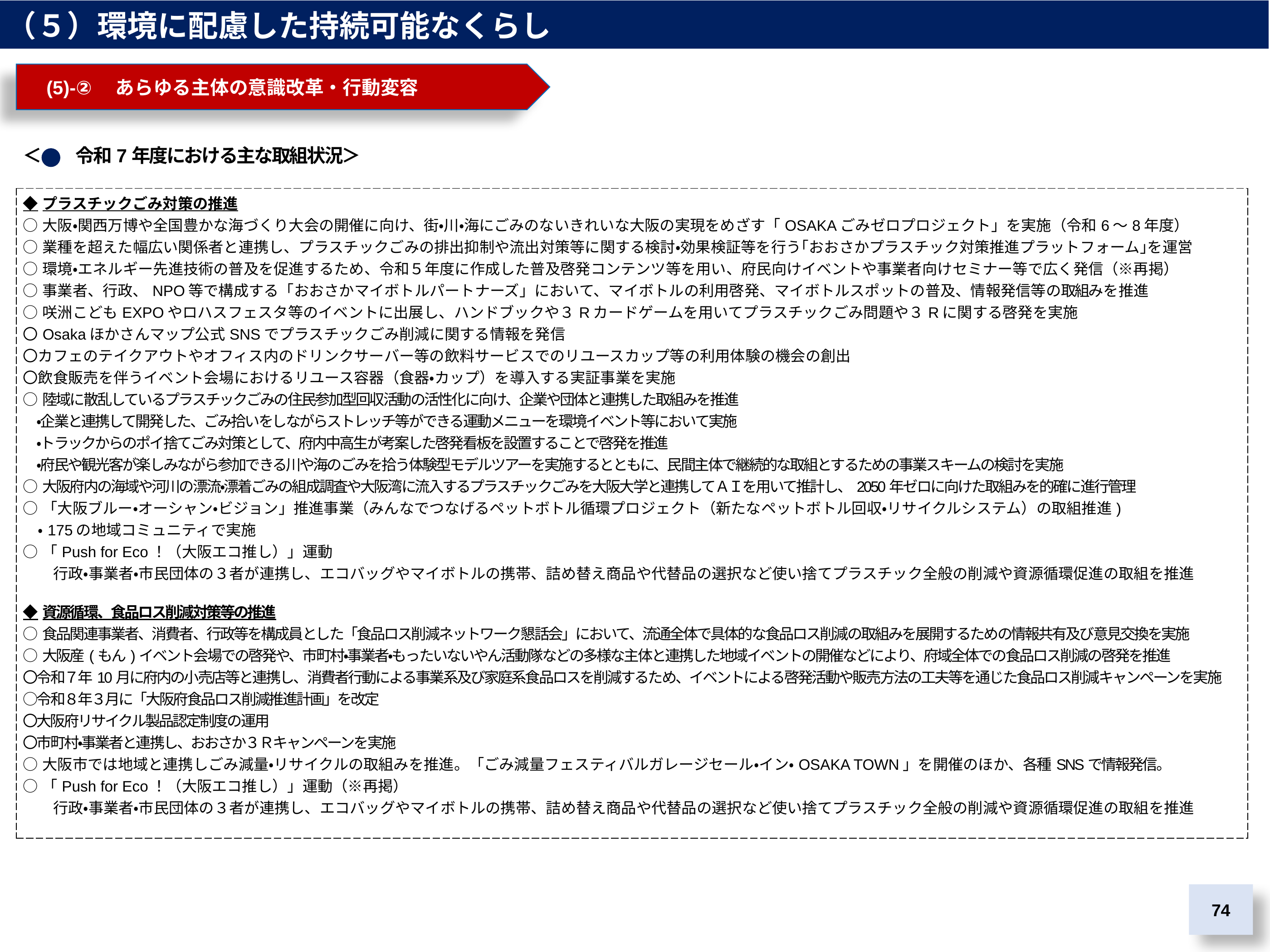

（５）環境に配慮した持続可能なくらし
　(5)-②　あらゆる主体の意識改革・行動変容
＜　　令和7年度における主な取組状況＞

| ◆プラスチックごみ対策の推進 ○大阪・関西万博や全国豊かな海づくり大会の開催に向け、街・川・海にごみのないきれいな大阪の実現をめざす「OSAKAごみゼロプロジェクト」を実施（令和6～8年度） ○業種を超えた幅広い関係者と連携し、プラスチックごみの排出抑制や流出対策等に関する検討・効果検証等を行う｢おおさかプラスチック対策推進プラットフォーム｣を運営 ○環境・エネルギー先進技術の普及を促進するため、令和５年度に作成した普及啓発コンテンツ等を用い、府民向けイベントや事業者向けセミナー等で広く発信（※再掲） ○事業者、行政、NPO等で構成する「おおさかマイボトルパートナーズ」において、マイボトルの利用啓発、マイボトルスポットの普及、情報発信等の取組みを推進 ○咲洲こどもEXPOやロハスフェスタ等のイベントに出展し、ハンドブックや３Rカードゲームを用いてプラスチックごみ問題や３Rに関する啓発を実施 〇Osakaほかさんマップ公式SNSでプラスチックごみ削減に関する情報を発信 〇カフェのテイクアウトやオフィス内のドリンクサーバー等の飲料サービスでのリユースカップ等の利用体験の機会の創出 〇飲食販売を伴うイベント会場におけるリユース容器（食器・カップ）を導入する実証事業を実施 ○陸域に散乱しているプラスチックごみの住民参加型回収活動の活性化に向け、企業や団体と連携した取組みを推進 　・企業と連携して開発した、ごみ拾いをしながらストレッチ等ができる運動メニューを環境イベント等において実施 　・トラックからのポイ捨てごみ対策として、府内中高生が考案した啓発看板を設置することで啓発を推進 　・府民や観光客が楽しみながら参加できる川や海のごみを拾う体験型モデルツアーを実施するとともに、民間主体で継続的な取組とするための事業スキームの検討を実施 ○大阪府内の海域や河川の漂流・漂着ごみの組成調査や大阪湾に流入するプラスチックごみを大阪大学と連携してＡＩを用いて推計し、2050年ゼロに向けた取組みを的確に進行管理 ○「大阪ブルー・オーシャン・ビジョン」推進事業（みんなでつなげるペットボトル循環プロジェクト（新たなペットボトル回収・リサイクルシステム）の取組推進) 　・175の地域コミュニティで実施 ○「Push for Eco！（大阪エコ推し）」運動 　　行政・事業者・市民団体の３者が連携し、エコバッグやマイボトルの携帯、詰め替え商品や代替品の選択など使い捨てプラスチック全般の削減や資源循環促進の取組を推進 ◆資源循環、食品ロス削減対策等の推進 ○食品関連事業者、消費者、行政等を構成員とした「食品ロス削減ネットワーク懇話会」において、流通全体で具体的な食品ロス削減の取組みを展開するための情報共有及び意見交換を実施 ○大阪産(もん)イベント会場での啓発や、市町村・事業者・もったいないやん活動隊などの多様な主体と連携した地域イベントの開催などにより、府域全体での食品ロス削減の啓発を推進 〇令和７年10月に府内の小売店等と連携し、消費者行動による事業系及び家庭系食品ロスを削減するため、イベントによる啓発活動や販売方法の工夫等を通じた食品ロス削減キャンペーンを実施 ○令和８年３月に「大阪府食品ロス削減推進計画」を改定 〇大阪府リサイクル製品認定制度の運用 〇市町村・事業者と連携し、おおさか３Ｒキャンペーンを実施 ○大阪市では地域と連携しごみ減量・リサイクルの取組みを推進。「ごみ減量フェスティバルガレージセール・イン・OSAKA TOWN」を開催のほか、各種SNSで情報発信。 ○「Push for Eco！（大阪エコ推し）」運動（※再掲） 　　行政・事業者・市民団体の３者が連携し、エコバッグやマイボトルの携帯、詰め替え商品や代替品の選択など使い捨てプラスチック全般の削減や資源循環促進の取組を推進 |
| --- |
74